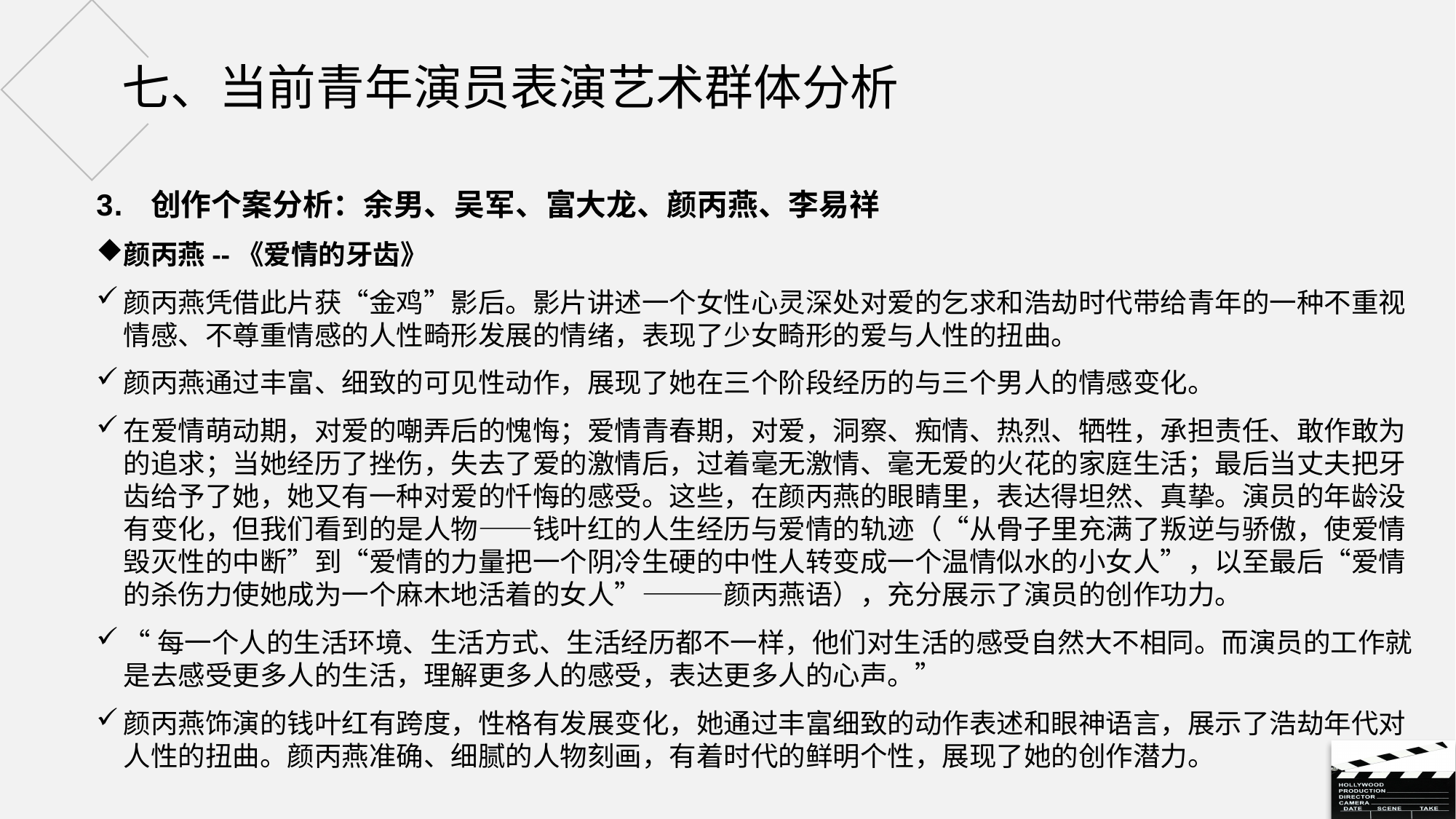

# 七、当前青年演员表演艺术群体分析
创作个案分析：余男、吴军、富大龙、颜丙燕、李易祥
颜丙燕--《爱情的牙齿》
颜丙燕凭借此片获“金鸡”影后。影片讲述一个女性心灵深处对爱的乞求和浩劫时代带给青年的一种不重视情感、不尊重情感的人性畸形发展的情绪，表现了少女畸形的爱与人性的扭曲。
颜丙燕通过丰富、细致的可见性动作，展现了她在三个阶段经历的与三个男人的情感变化。
在爱情萌动期，对爱的嘲弄后的愧悔；爱情青春期，对爱，洞察、痴情、热烈、牺牲，承担责任、敢作敢为的追求；当她经历了挫伤，失去了爱的激情后，过着毫无激情、毫无爱的火花的家庭生活；最后当丈夫把牙齿给予了她，她又有一种对爱的忏悔的感受。这些，在颜丙燕的眼睛里，表达得坦然、真挚。演员的年龄没有变化，但我们看到的是人物——钱叶红的人生经历与爱情的轨迹（“从骨子里充满了叛逆与骄傲，使爱情毁灭性的中断”到“爱情的力量把一个阴冷生硬的中性人转变成一个温情似水的小女人”，以至最后“爱情的杀伤力使她成为一个麻木地活着的女人”———颜丙燕语），充分展示了演员的创作功力。
“每一个人的生活环境、生活方式、生活经历都不一样，他们对生活的感受自然大不相同。而演员的工作就是去感受更多人的生活，理解更多人的感受，表达更多人的心声。”
颜丙燕饰演的钱叶红有跨度，性格有发展变化，她通过丰富细致的动作表述和眼神语言，展示了浩劫年代对人性的扭曲。颜丙燕准确、细腻的人物刻画，有着时代的鲜明个性，展现了她的创作潜力。